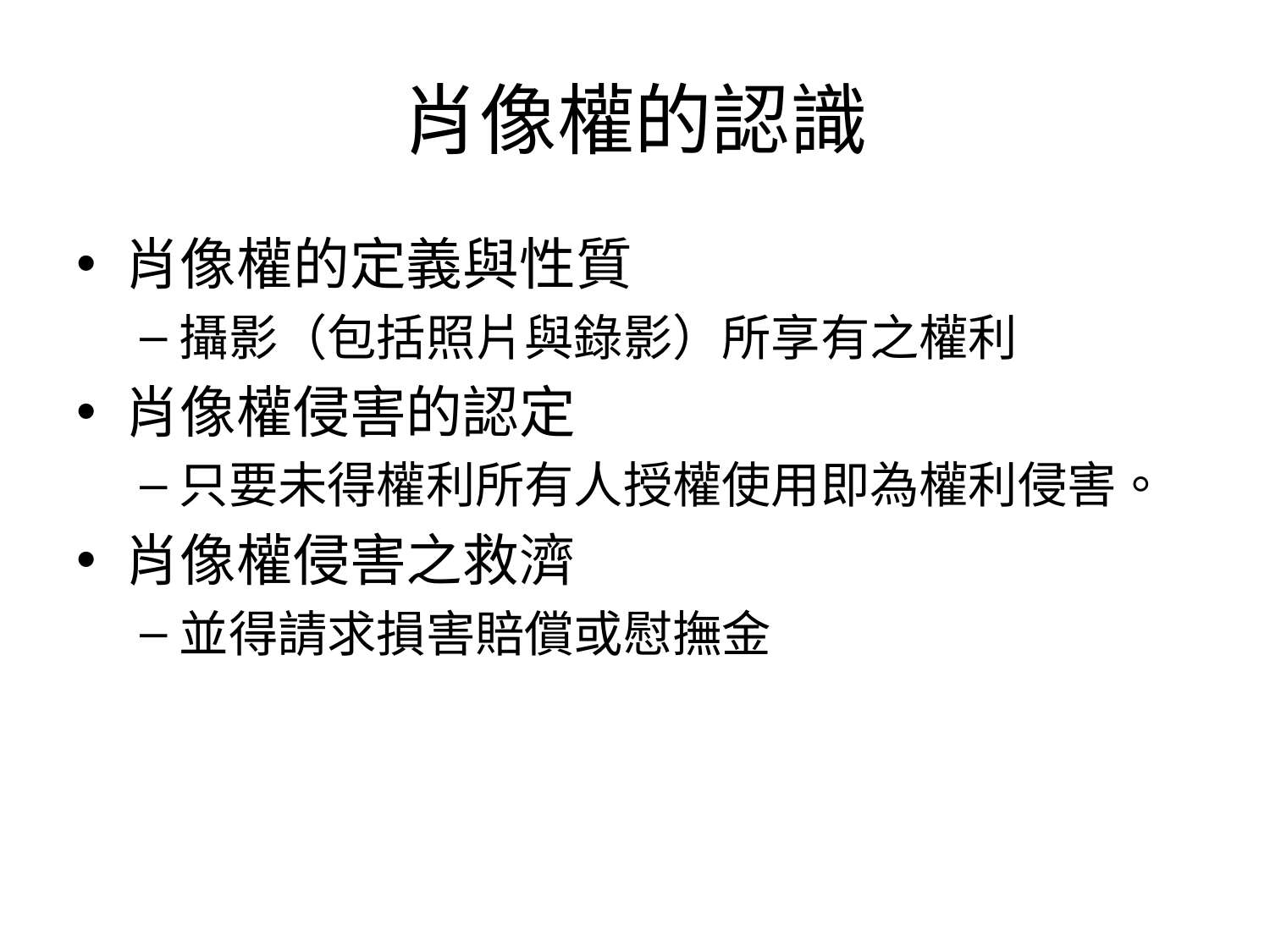

# 肖像權的認識
肖像權的定義與性質
攝影（包括照片與錄影）所享有之權利
肖像權侵害的認定
只要未得權利所有人授權使用即為權利侵害。
肖像權侵害之救濟
並得請求損害賠償或慰撫金